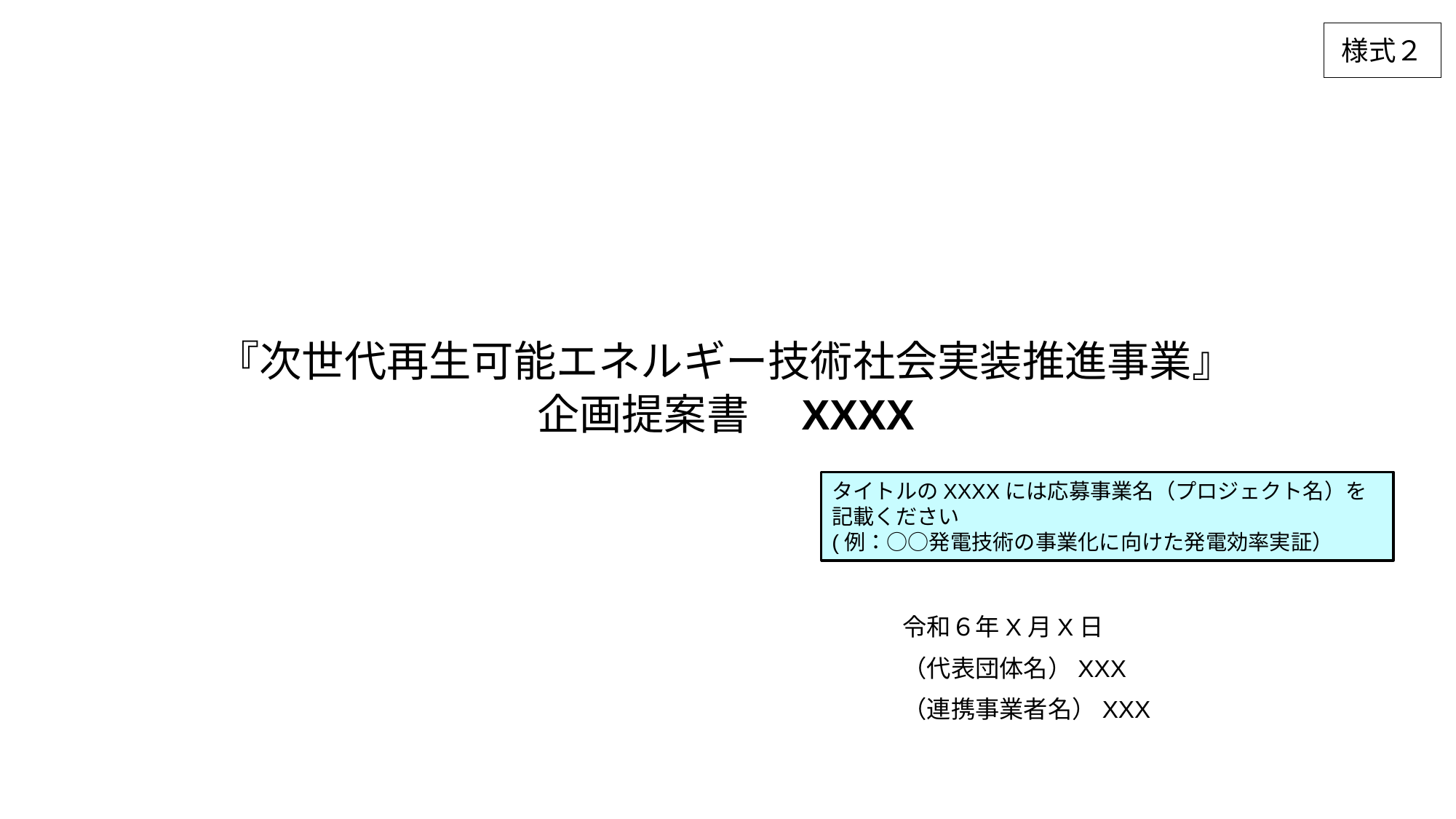

様式２
『次世代再生可能エネルギー技術社会実装推進事業』
企画提案書　XXXX
タイトルのXXXXには応募事業名（プロジェクト名）を記載ください
(例：○○発電技術の事業化に向けた発電効率実証）
令和６年X月X日
（代表団体名）XXX
（連携事業者名）XXX